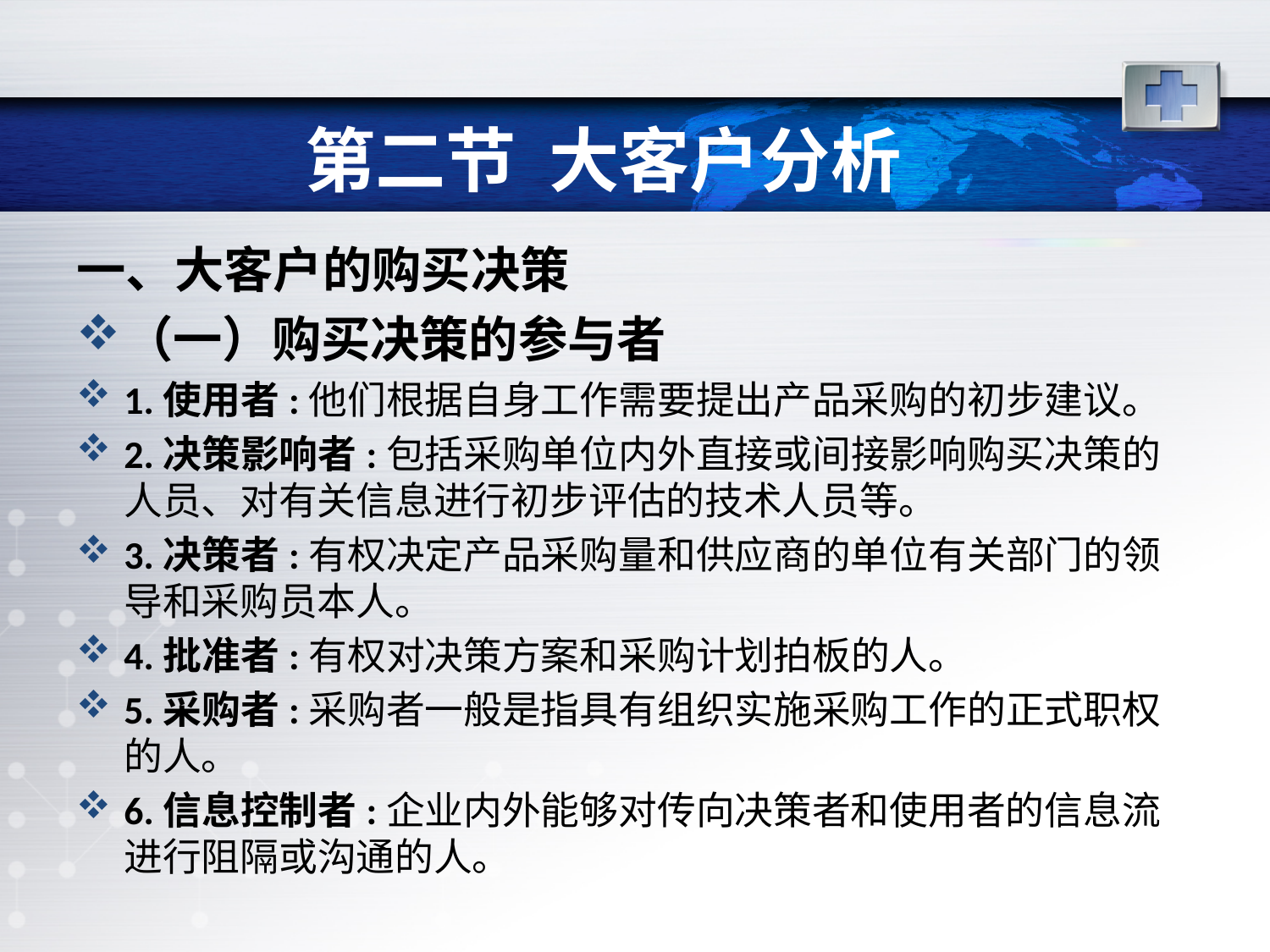

# 第二节  大客户分析
一、大客户的购买决策
（一）购买决策的参与者
1.使用者:他们根据自身工作需要提出产品采购的初步建议。
2.决策影响者:包括采购单位内外直接或间接影响购买决策的人员、对有关信息进行初步评估的技术人员等。
3.决策者:有权决定产品采购量和供应商的单位有关部门的领导和采购员本人。
4.批准者:有权对决策方案和采购计划拍板的人。
5.采购者:采购者一般是指具有组织实施采购工作的正式职权的人。
6.信息控制者:企业内外能够对传向决策者和使用者的信息流进行阻隔或沟通的人。